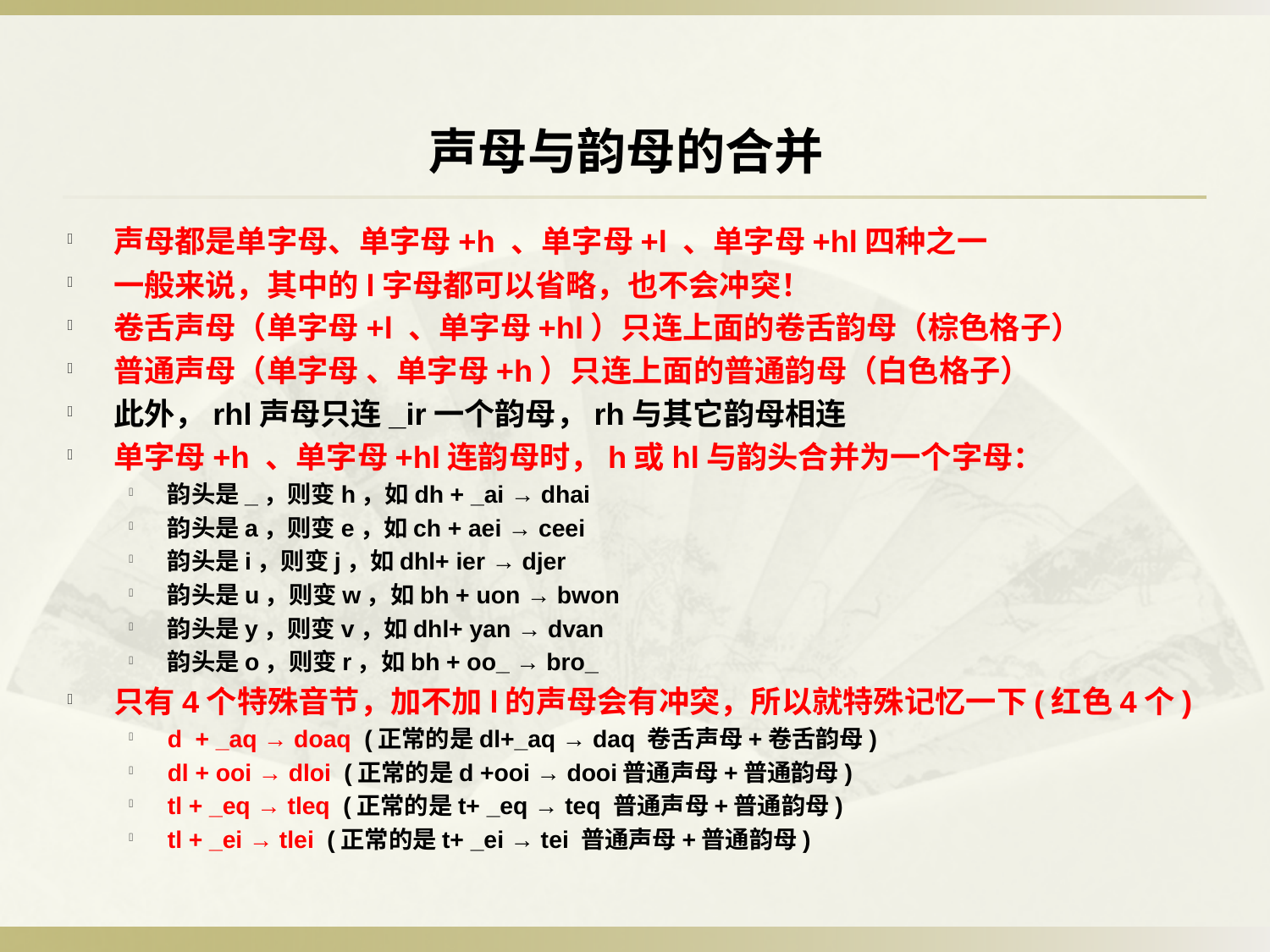

# 声母与韵母的合并
声母都是单字母、单字母+h 、单字母+l 、单字母+hl四种之一
一般来说，其中的l字母都可以省略，也不会冲突！
卷舌声母（单字母+l 、单字母+hl）只连上面的卷舌韵母（棕色格子）
普通声母（单字母 、单字母+h）只连上面的普通韵母（白色格子）
此外，rhl声母只连_ir一个韵母，rh与其它韵母相连
单字母+h 、单字母+hl连韵母时，h或hl与韵头合并为一个字母：
韵头是_，则变h，如dh + _ai → dhai
韵头是a，则变e，如ch + aei → ceei
韵头是i，则变j，如dhl+ ier → djer
韵头是u，则变w，如bh + uon → bwon
韵头是y，则变v，如dhl+ yan → dvan
韵头是o，则变r，如bh + oo_ → bro_
只有4个特殊音节，加不加l的声母会有冲突，所以就特殊记忆一下(红色4个)
d  + _aq → doaq  (正常的是dl+_aq → daq 卷舌声母+卷舌韵母)
dl + ooi → dloi  (正常的是d +ooi → dooi普通声母+普通韵母)
tl + _eq → tleq  (正常的是t+ _eq → teq 普通声母+普通韵母)
tl + _ei → tlei  (正常的是t+ _ei → tei 普通声母+普通韵母)